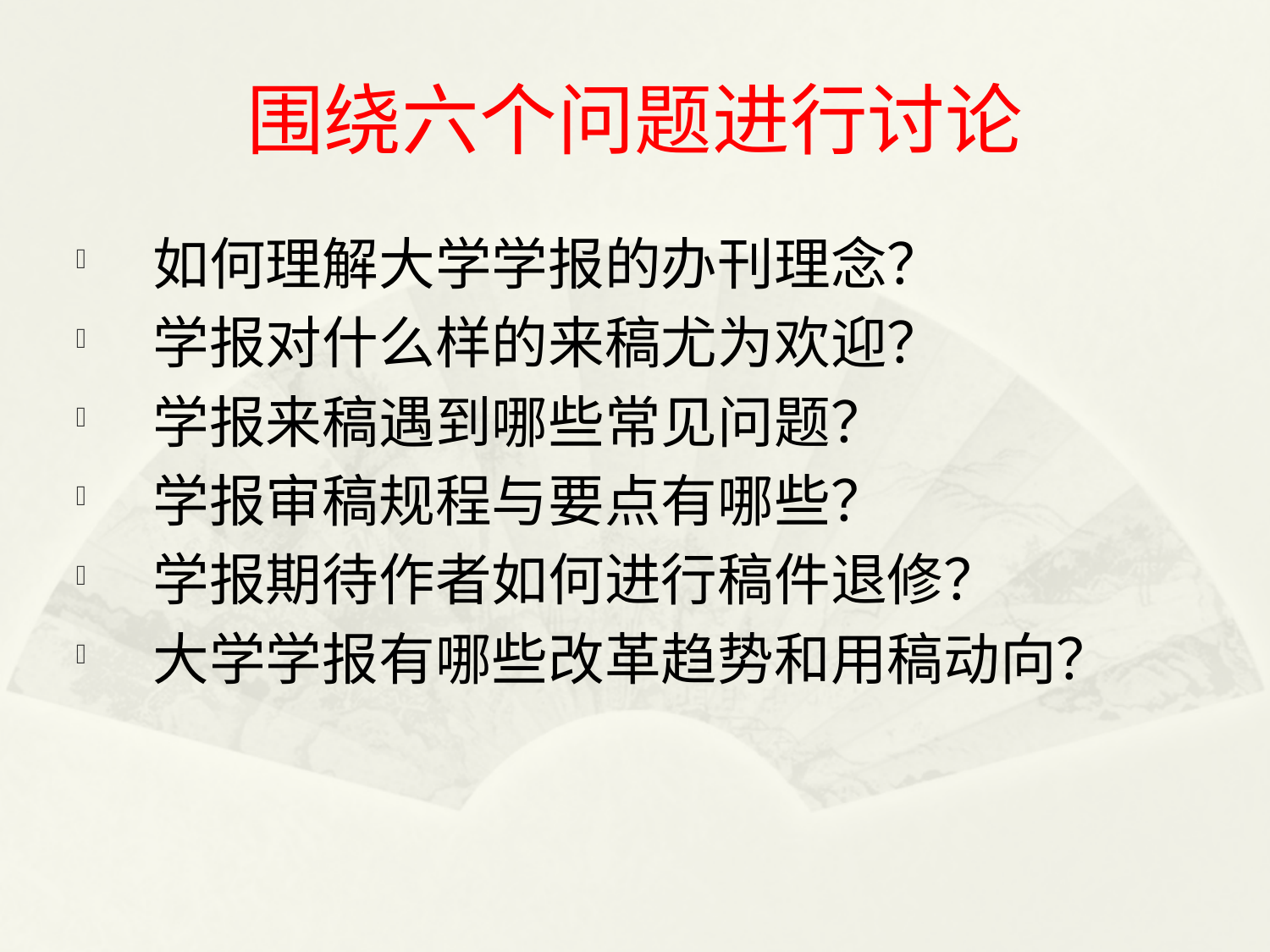

# 围绕六个问题进行讨论
如何理解大学学报的办刊理念？
学报对什么样的来稿尤为欢迎？
学报来稿遇到哪些常见问题？
学报审稿规程与要点有哪些？
学报期待作者如何进行稿件退修？
大学学报有哪些改革趋势和用稿动向？